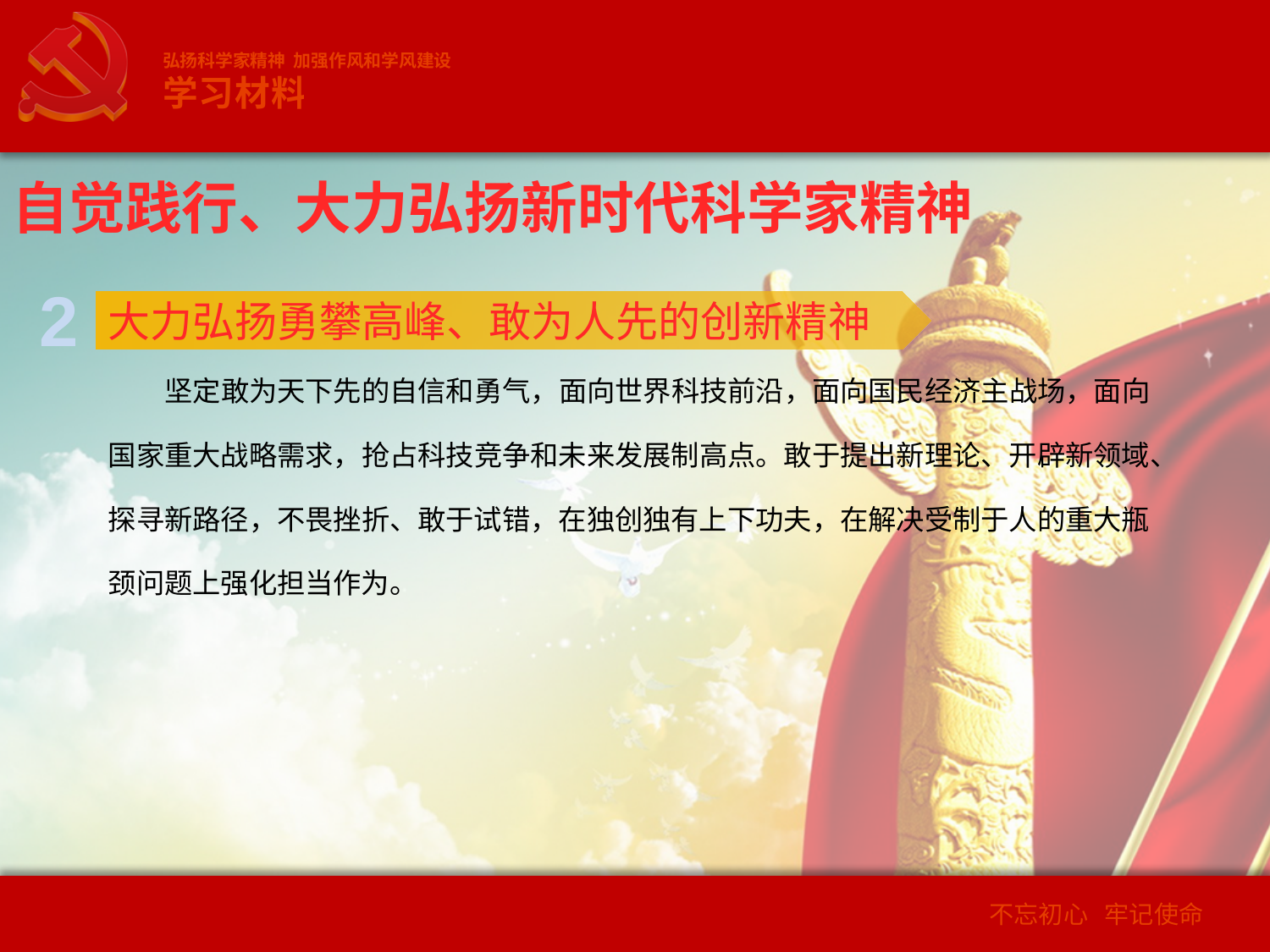

弘扬科学家精神  加强作风和学风建设
学习材料

自觉践行、大力弘扬新时代科学家精神
2
大力弘扬勇攀高峰、敢为人先的创新精神
坚定敢为天下先的自信和勇气，面向世界科技前沿，面向国民经济主战场，面向国家重大战略需求，抢占科技竞争和未来发展制高点。敢于提出新理论、开辟新领域、探寻新路径，不畏挫折、敢于试错，在独创独有上下功夫，在解决受制于人的重大瓶颈问题上强化担当作为。

2
不忘初心   牢记使命